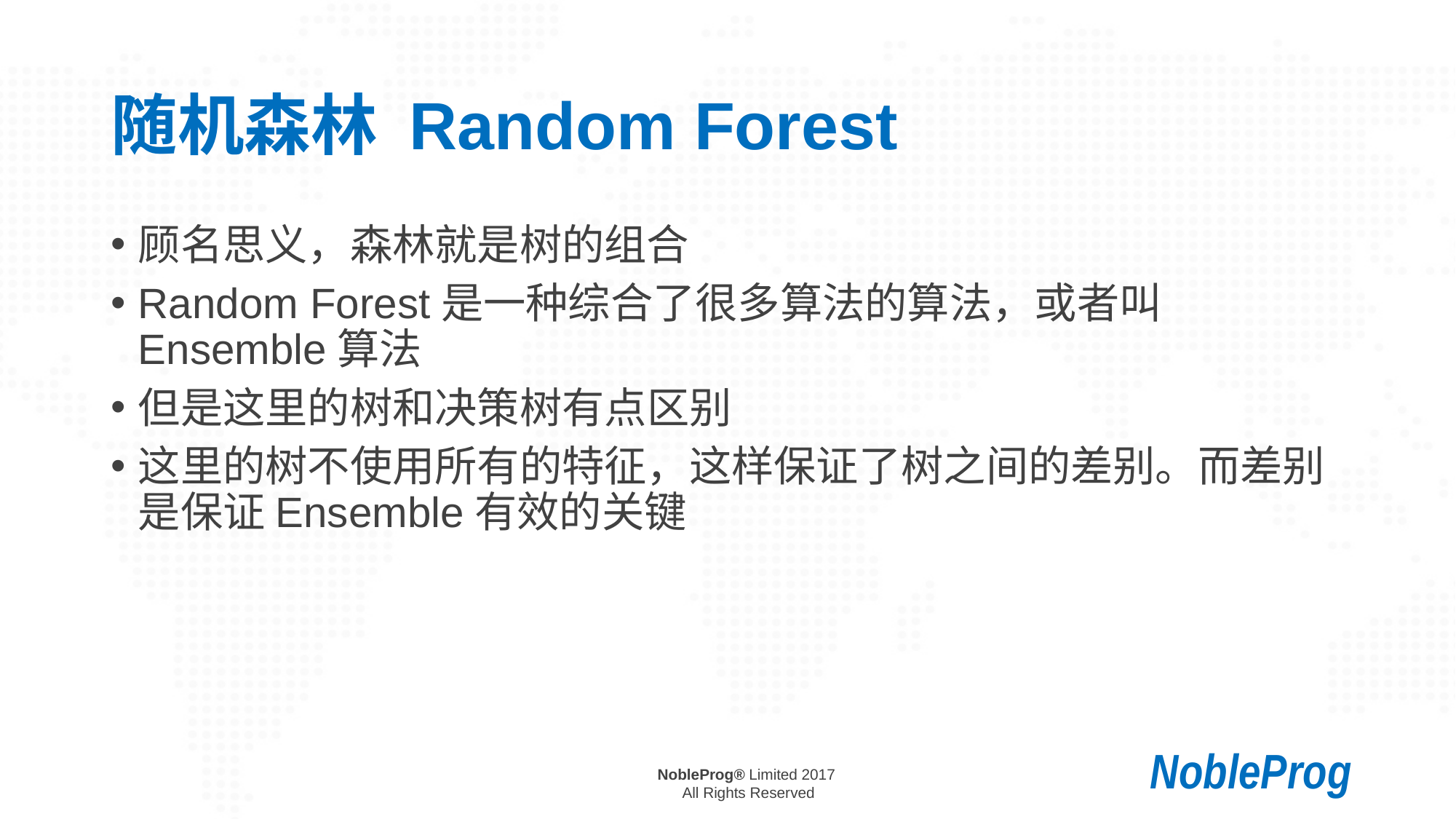

# 随机森林 Random Forest
顾名思义，森林就是树的组合
Random Forest是一种综合了很多算法的算法，或者叫Ensemble算法
但是这里的树和决策树有点区别
这里的树不使用所有的特征，这样保证了树之间的差别。而差别是保证Ensemble有效的关键